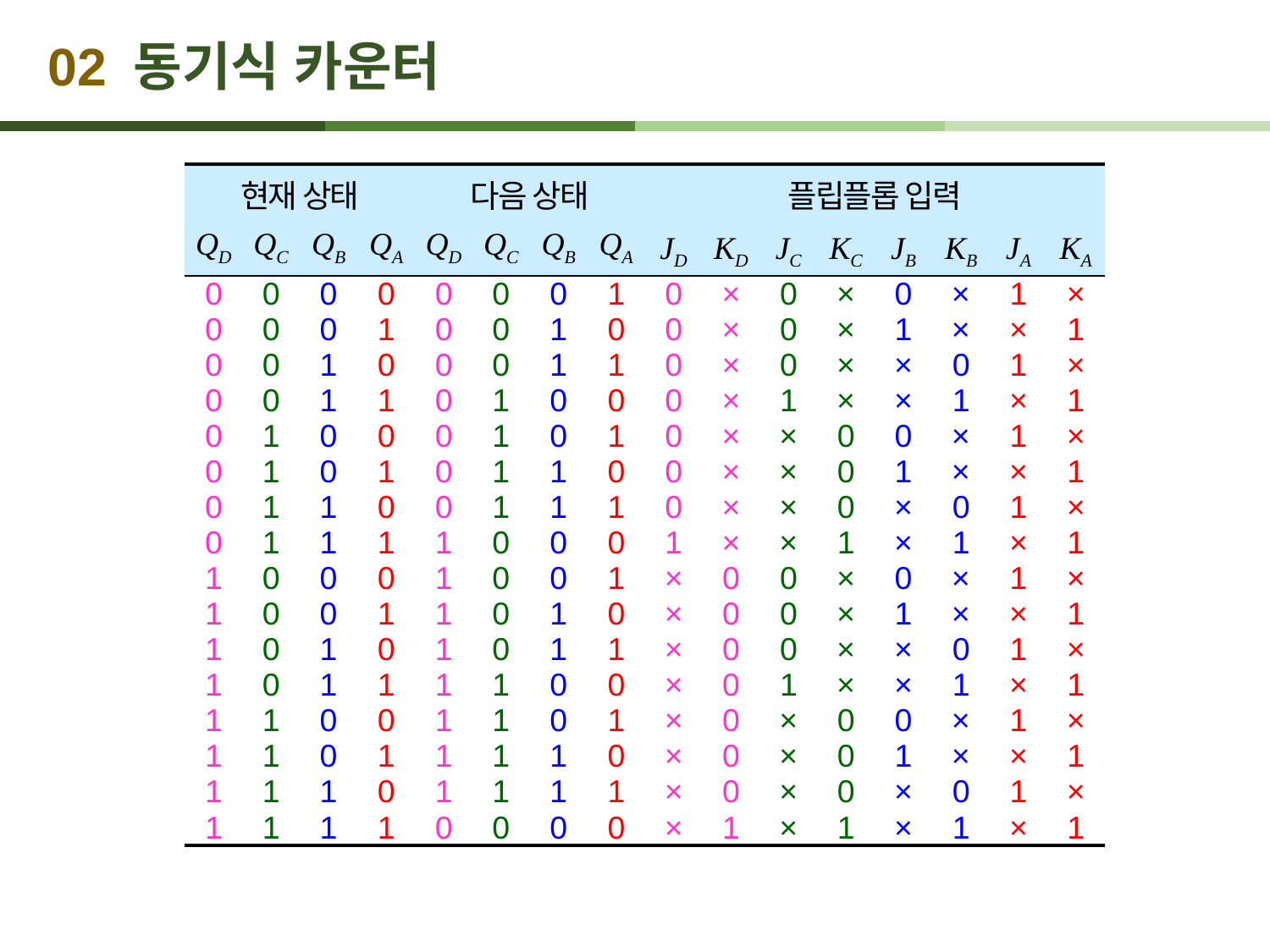

# 02 동기식 카운터
| 현재 상태 |  |  |  | 다음 상태 |  |  |  | 플립플롭 입력 |  |  |  |  |  |  |  |
| --- | --- | --- | --- | --- | --- | --- | --- | --- | --- | --- | --- | --- | --- | --- | --- |
| QD | QC | QB | QA | QD | QC | QB | QA | JD | KD | JC | KC | JB | KB | JA | KA |
| 0 | 0 | 0 | 0 | 0 | 0 | 0 | 1 | 0 | × | 0 | × | 0 | × | 1 | × |
| 0 | 0 | 0 | 1 | 0 | 0 | 1 | 0 | 0 | × | 0 | × | 1 | × | × | 1 |
| 0 | 0 | 1 | 0 | 0 | 0 | 1 | 1 | 0 | × | 0 | × | × | 0 | 1 | × |
| 0 | 0 | 1 | 1 | 0 | 1 | 0 | 0 | 0 | × | 1 | × | × | 1 | × | 1 |
| 0 | 1 | 0 | 0 | 0 | 1 | 0 | 1 | 0 | × | × | 0 | 0 | × | 1 | × |
| 0 | 1 | 0 | 1 | 0 | 1 | 1 | 0 | 0 | × | × | 0 | 1 | × | × | 1 |
| 0 | 1 | 1 | 0 | 0 | 1 | 1 | 1 | 0 | × | × | 0 | × | 0 | 1 | × |
| 0 | 1 | 1 | 1 | 1 | 0 | 0 | 0 | 1 | × | × | 1 | × | 1 | × | 1 |
| 1 | 0 | 0 | 0 | 1 | 0 | 0 | 1 | × | 0 | 0 | × | 0 | × | 1 | × |
| 1 | 0 | 0 | 1 | 1 | 0 | 1 | 0 | × | 0 | 0 | × | 1 | × | × | 1 |
| 1 | 0 | 1 | 0 | 1 | 0 | 1 | 1 | × | 0 | 0 | × | × | 0 | 1 | × |
| 1 | 0 | 1 | 1 | 1 | 1 | 0 | 0 | × | 0 | 1 | × | × | 1 | × | 1 |
| 1 | 1 | 0 | 0 | 1 | 1 | 0 | 1 | × | 0 | × | 0 | 0 | × | 1 | × |
| 1 | 1 | 0 | 1 | 1 | 1 | 1 | 0 | × | 0 | × | 0 | 1 | × | × | 1 |
| 1 | 1 | 1 | 0 | 1 | 1 | 1 | 1 | × | 0 | × | 0 | × | 0 | 1 | × |
| 1 | 1 | 1 | 1 | 0 | 0 | 0 | 0 | × | 1 | × | 1 | × | 1 | × | 1 |